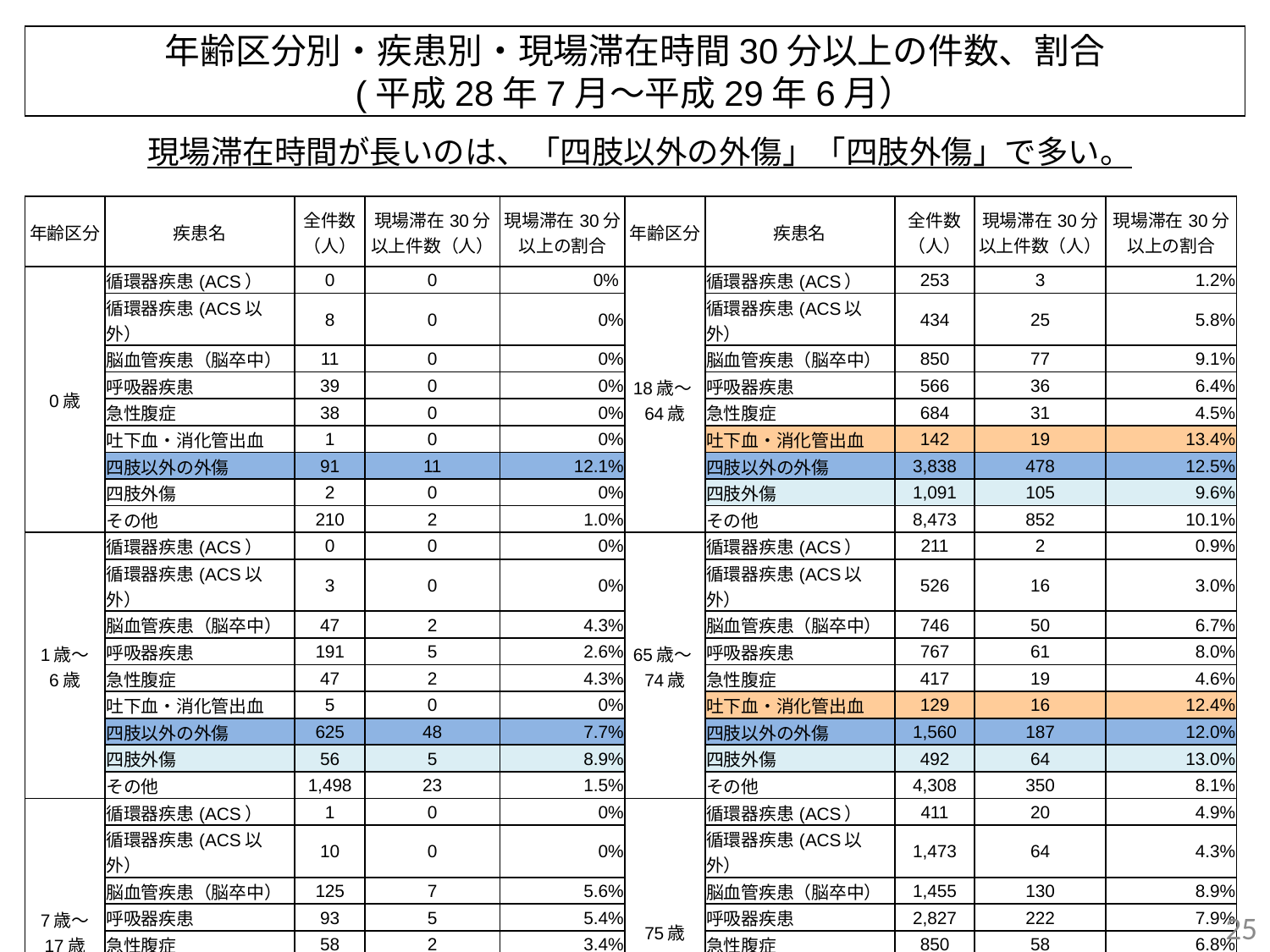

年齢区分別・疾患別・現場滞在時間30分以上の件数、割合
(平成28年7月～平成29年6月）
現場滞在時間が長いのは、「四肢以外の外傷」「四肢外傷」で多い。
| 年齢区分 | 疾患名 | 全件数（人） | 現場滞在30分以上件数（人） | 現場滞在30分以上の割合 | 年齢区分 | 疾患名 | 全件数（人） | 現場滞在30分以上件数（人） | 現場滞在30分以上の割合 |
| --- | --- | --- | --- | --- | --- | --- | --- | --- | --- |
| 0歳 | 循環器疾患(ACS） | 0 | 0 | 0% | 18歳～64歳 | 循環器疾患(ACS） | 253 | 3 | 1.2% |
|  | 循環器疾患(ACS以外） | 8 | 0 | 0% |  | 循環器疾患(ACS以外） | 434 | 25 | 5.8% |
|  | 脳血管疾患（脳卒中） | 11 | 0 | 0% |  | 脳血管疾患（脳卒中） | 850 | 77 | 9.1% |
|  | 呼吸器疾患 | 39 | 0 | 0% |  | 呼吸器疾患 | 566 | 36 | 6.4% |
|  | 急性腹症 | 38 | 0 | 0% |  | 急性腹症 | 684 | 31 | 4.5% |
|  | 吐下血・消化管出血 | 1 | 0 | 0% |  | 吐下血・消化管出血 | 142 | 19 | 13.4% |
|  | 四肢以外の外傷 | 91 | 11 | 12.1% |  | 四肢以外の外傷 | 3,838 | 478 | 12.5% |
|  | 四肢外傷 | 2 | 0 | 0% |  | 四肢外傷 | 1,091 | 105 | 9.6% |
|  | その他 | 210 | 2 | 1.0% |  | その他 | 8,473 | 852 | 10.1% |
| 1歳～ 6歳 | 循環器疾患(ACS） | 0 | 0 | 0% | 65歳～74歳 | 循環器疾患(ACS） | 211 | 2 | 0.9% |
|  | 循環器疾患(ACS以外） | 3 | 0 | 0% |  | 循環器疾患(ACS以外） | 526 | 16 | 3.0% |
|  | 脳血管疾患（脳卒中） | 47 | 2 | 4.3% |  | 脳血管疾患（脳卒中） | 746 | 50 | 6.7% |
|  | 呼吸器疾患 | 191 | 5 | 2.6% |  | 呼吸器疾患 | 767 | 61 | 8.0% |
|  | 急性腹症 | 47 | 2 | 4.3% |  | 急性腹症 | 417 | 19 | 4.6% |
|  | 吐下血・消化管出血 | 5 | 0 | 0% |  | 吐下血・消化管出血 | 129 | 16 | 12.4% |
|  | 四肢以外の外傷 | 625 | 48 | 7.7% |  | 四肢以外の外傷 | 1,560 | 187 | 12.0% |
|  | 四肢外傷 | 56 | 5 | 8.9% |  | 四肢外傷 | 492 | 64 | 13.0% |
|  | その他 | 1,498 | 23 | 1.5% |  | その他 | 4,308 | 350 | 8.1% |
| 7歳～ 17歳 | 循環器疾患(ACS） | 1 | 0 | 0% | 75歳 | 循環器疾患(ACS） | 411 | 20 | 4.9% |
|  | 循環器疾患(ACS以外） | 10 | 0 | 0% |  | 循環器疾患(ACS以外） | 1,473 | 64 | 4.3% |
|  | 脳血管疾患（脳卒中） | 125 | 7 | 5.6% |  | 脳血管疾患（脳卒中） | 1,455 | 130 | 8.9% |
|  | 呼吸器疾患 | 93 | 5 | 5.4% |  | 呼吸器疾患 | 2,827 | 222 | 7.9% |
|  | 急性腹症 | 58 | 2 | 3.4% |  | 急性腹症 | 850 | 58 | 6.8% |
|  | 吐下血・消化管出血 | 6 | 1 | 16.7% |  | 吐下血・消化管出血 | 311 | 36 | 11.6% |
|  | 四肢以外の外傷 | 714 | 48 | 6.7% |  | 四肢以外の外傷 | 3,481 | 430 | 12.4% |
|  | 四肢外傷 | 236 | 18 | 7.6% |  | 四肢外傷 | 1,273 | 123 | 9.7% |
|  | その他 | 873 | 49 | 5.6% |  | その他 | 9,095 | 315 | 8.9% |
25